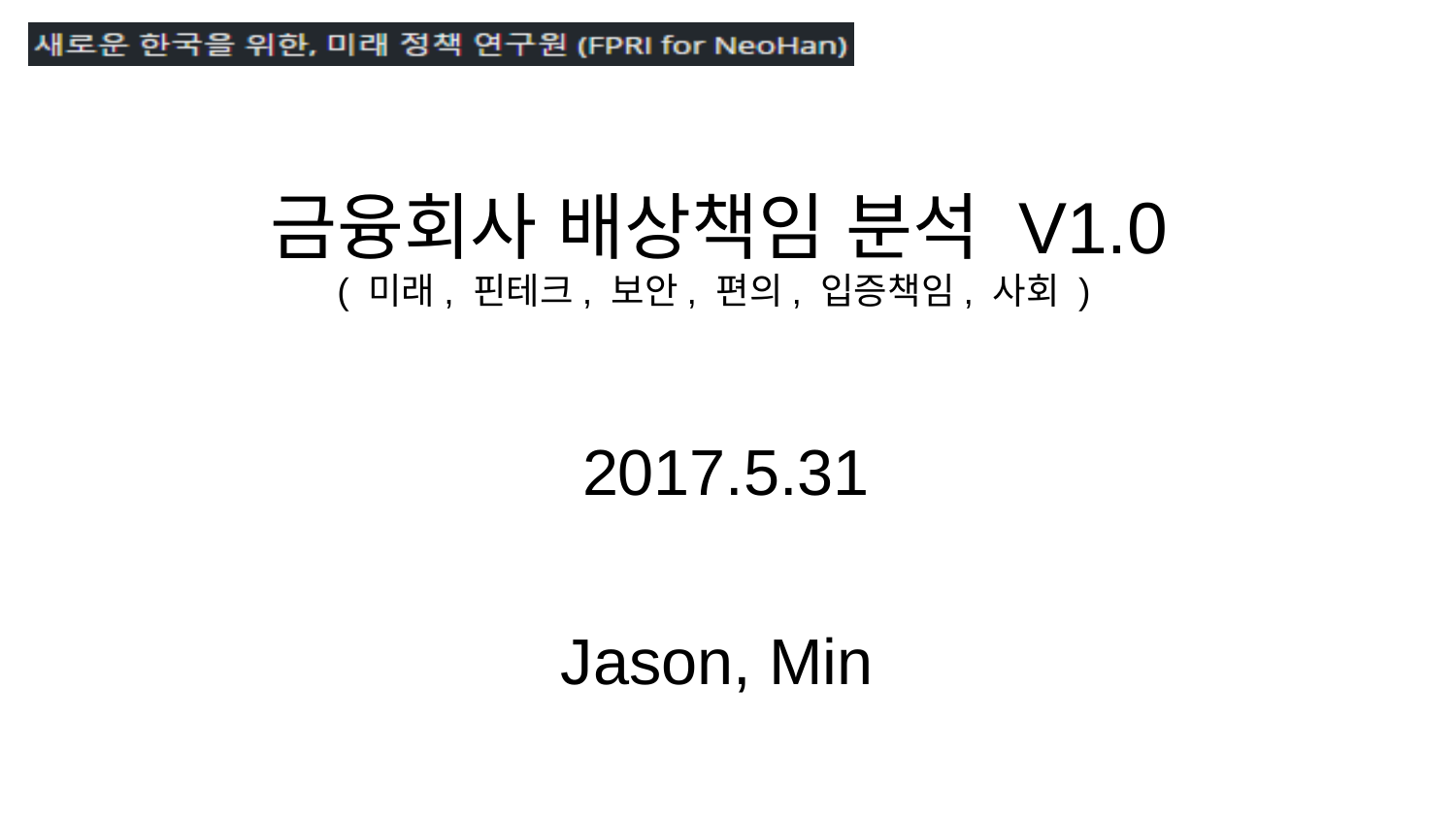

금융회사 배상책임 분석 V1.0
( 미래, 핀테크, 보안, 편의, 입증책임, 사회 )
2017.5.31

Jason, Min